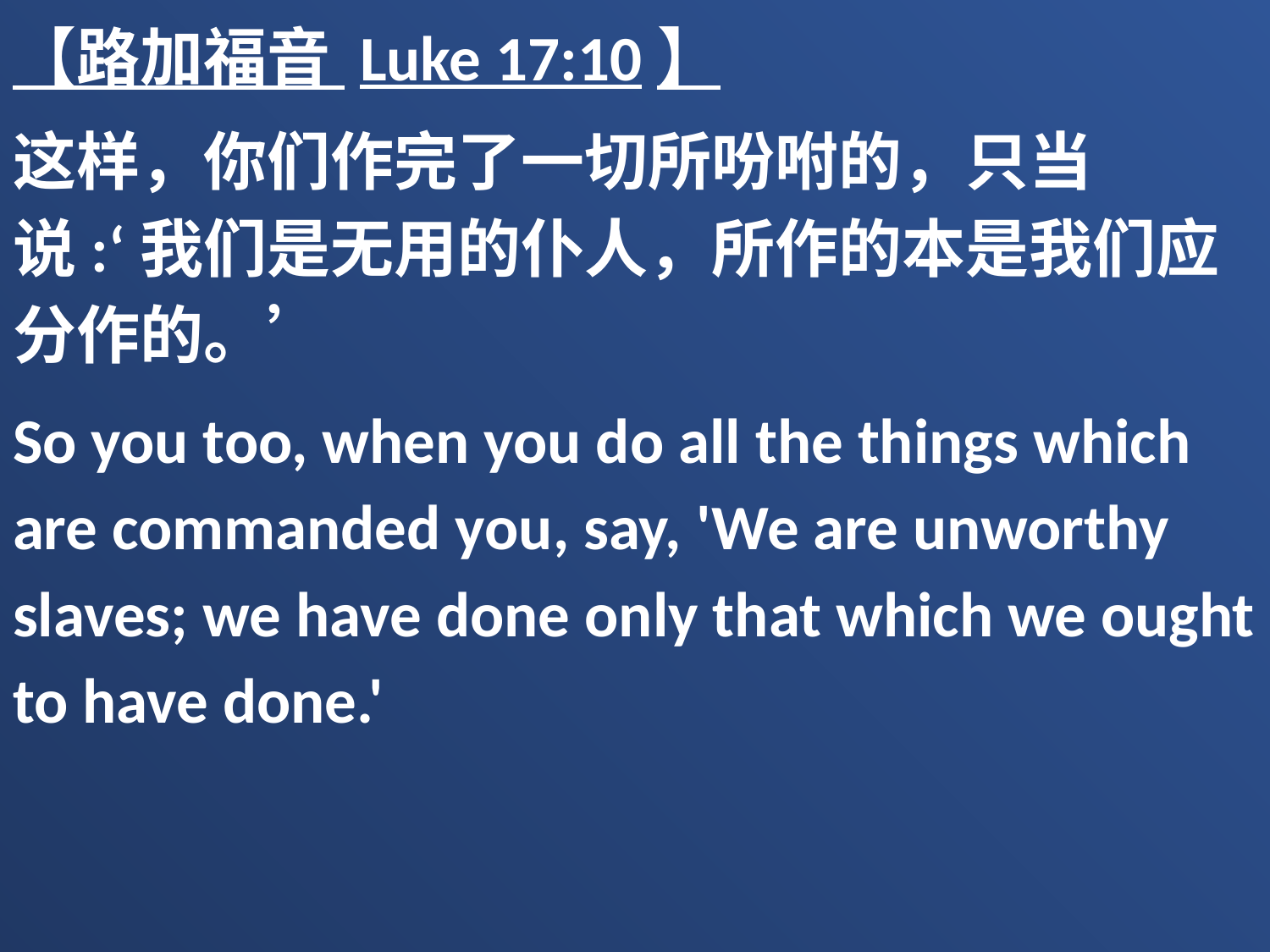

【路加福音 Luke 17:10】
这样，你们作完了一切所吩咐的，只当说:‘我们是无用的仆人，所作的本是我们应分作的。’
So you too, when you do all the things which are commanded you, say, 'We are unworthy slaves; we have done only that which we ought to have done.'